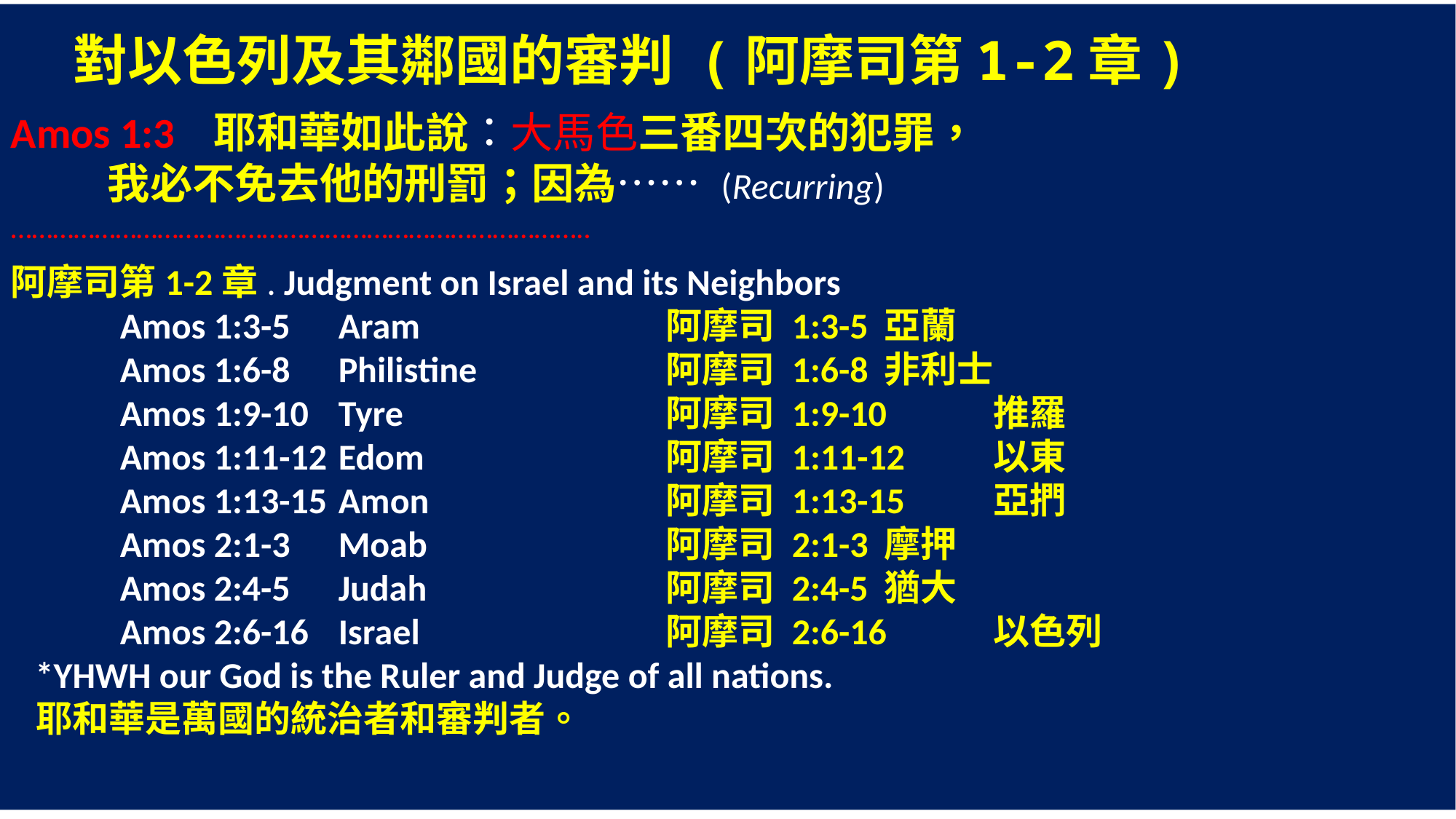

對以色列及其鄰國的審判 (阿摩司第1-2章)

Amos 1:3   耶和華如此說：大馬色三番四次的犯罪，
         我必不免去他的刑罰；因為…… (Recurring)
………………………………………………………………………..

阿摩司第1-2章. Judgment on Israel and its Neighbors
	Amos 1:3-5	Aram			阿摩司 1:3-5	亞蘭
	Amos 1:6-8	Philistine		阿摩司 1:6-8	非利士
	Amos 1:9-10	Tyre			阿摩司 1:9-10	推羅
	Amos 1:11-12	Edom			阿摩司 1:11-12	以東
	Amos 1:13-15	Amon			阿摩司 1:13-15	亞捫
	Amos 2:1-3	Moab			阿摩司 2:1-3	摩押
	Amos 2:4-5	Judah			阿摩司 2:4-5	猶大
	Amos 2:6-16	Israel			阿摩司 2:6-16	以色列
   *YHWH our God is the Ruler and Judge of all nations.
  耶和華是萬國的統治者和審判者。